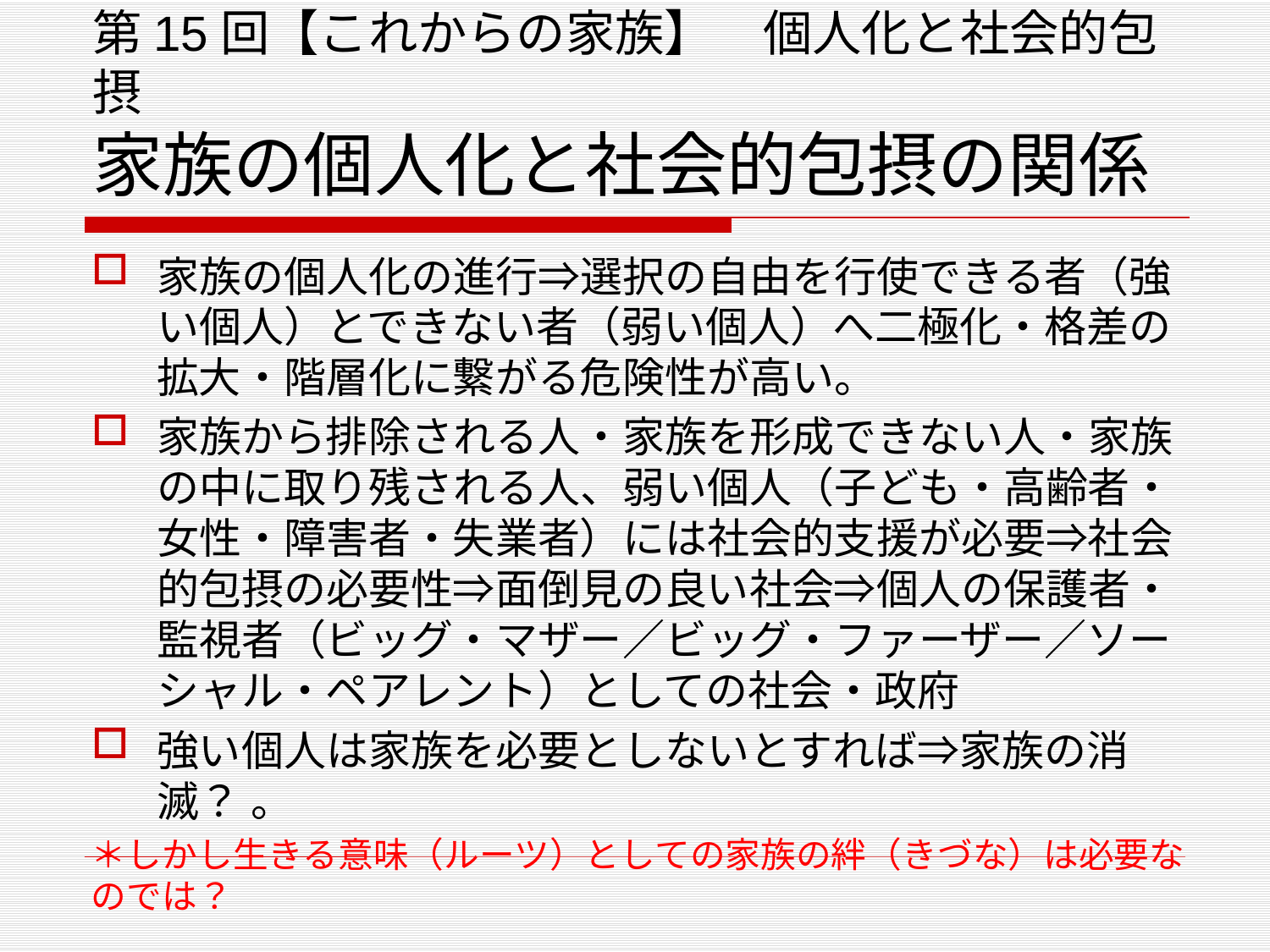

# 第15回【これからの家族】　個人化と社会的包摂 家族の個人化と社会的包摂の関係
家族の個人化の進行⇒選択の自由を行使できる者（強い個人）とできない者（弱い個人）へ二極化・格差の拡大・階層化に繋がる危険性が高い。
家族から排除される人・家族を形成できない人・家族の中に取り残される人、弱い個人（子ども・高齢者・女性・障害者・失業者）には社会的支援が必要⇒社会的包摂の必要性⇒面倒見の良い社会⇒個人の保護者・監視者（ビッグ・マザー／ビッグ・ファーザー／ソーシャル・ペアレント）としての社会・政府
強い個人は家族を必要としないとすれば⇒家族の消滅？ 。
＊しかし生きる意味（ルーツ）としての家族の絆（きづな）は必要なのでは？